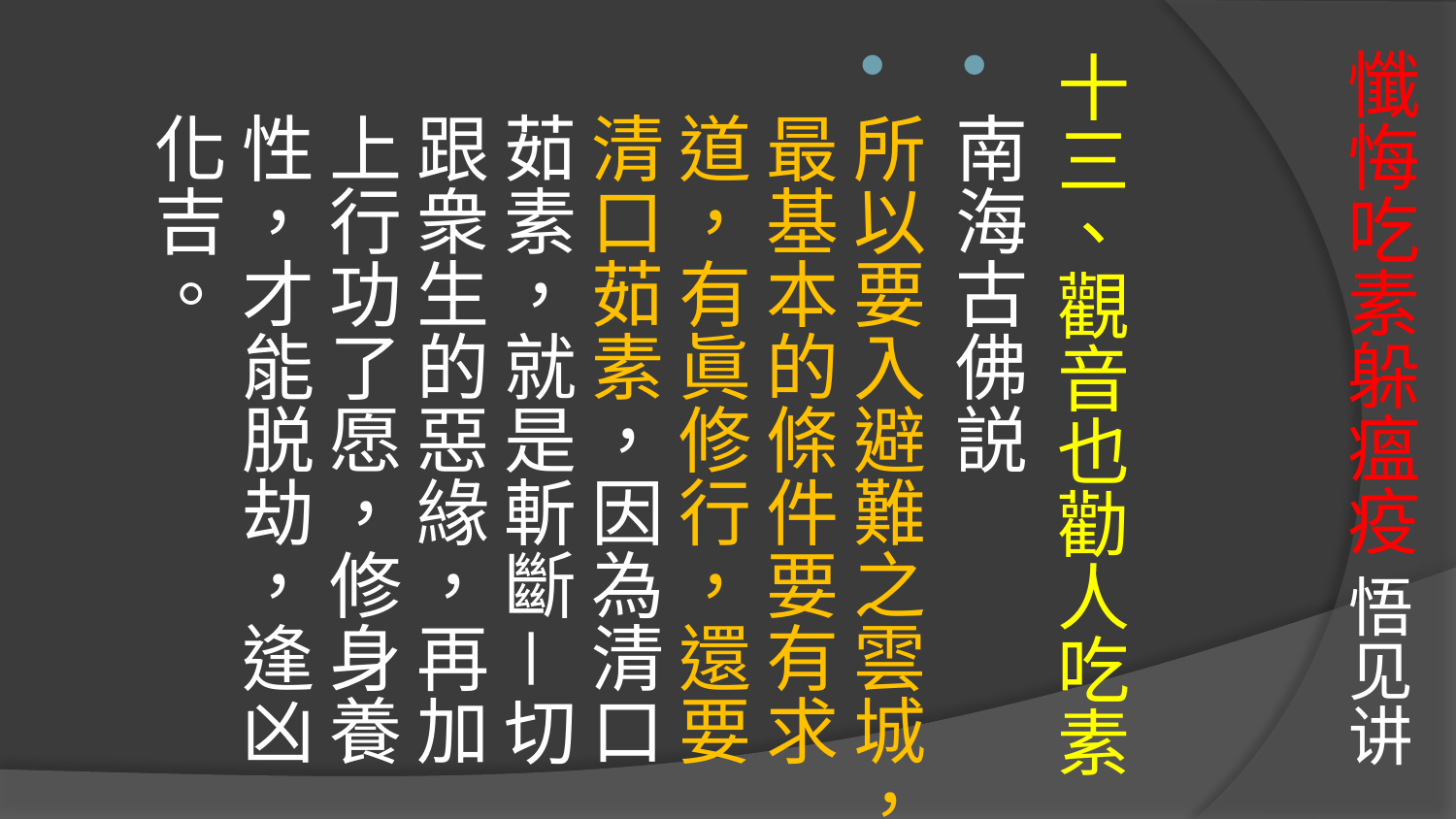

# 懺悔吃素躲瘟疫 悟见讲
十三、觀音也勸人吃素
南海古佛説
所以要入避難之雲城，最基本的條件要有求道，有眞修行，還要清口茹素，因為清口茹素，就是斬斷－切跟衆生的惡緣，再加上行功了愿，修身養性，才能脱劫，逢凶化吉。